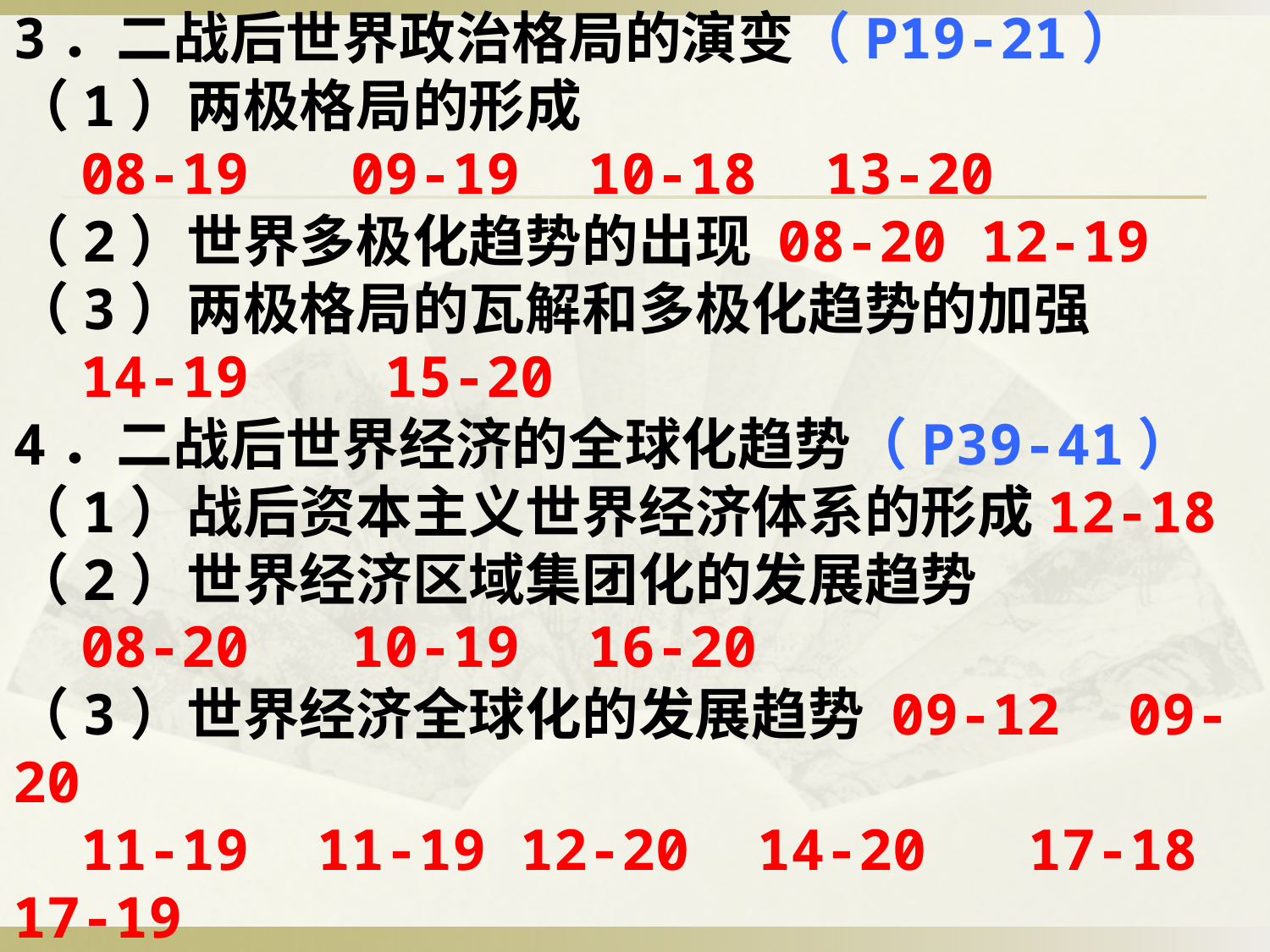

3．二战后世界政治格局的演变（P19-21）
（1）两极格局的形成
  08-19   09-19  10-18  13-20
（2）世界多极化趋势的出现 08-20 12-19
（3）两极格局的瓦解和多极化趋势的加强
  14-19    15-20
4．二战后世界经济的全球化趋势（P39-41）
（1）战后资本主义世界经济体系的形成12-18
（2）世界经济区域集团化的发展趋势
  08-20   10-19  16-20
（3）世界经济全球化的发展趋势 09-12  09-20
  11-19  11-19 12-20  14-20   17-18  17-19